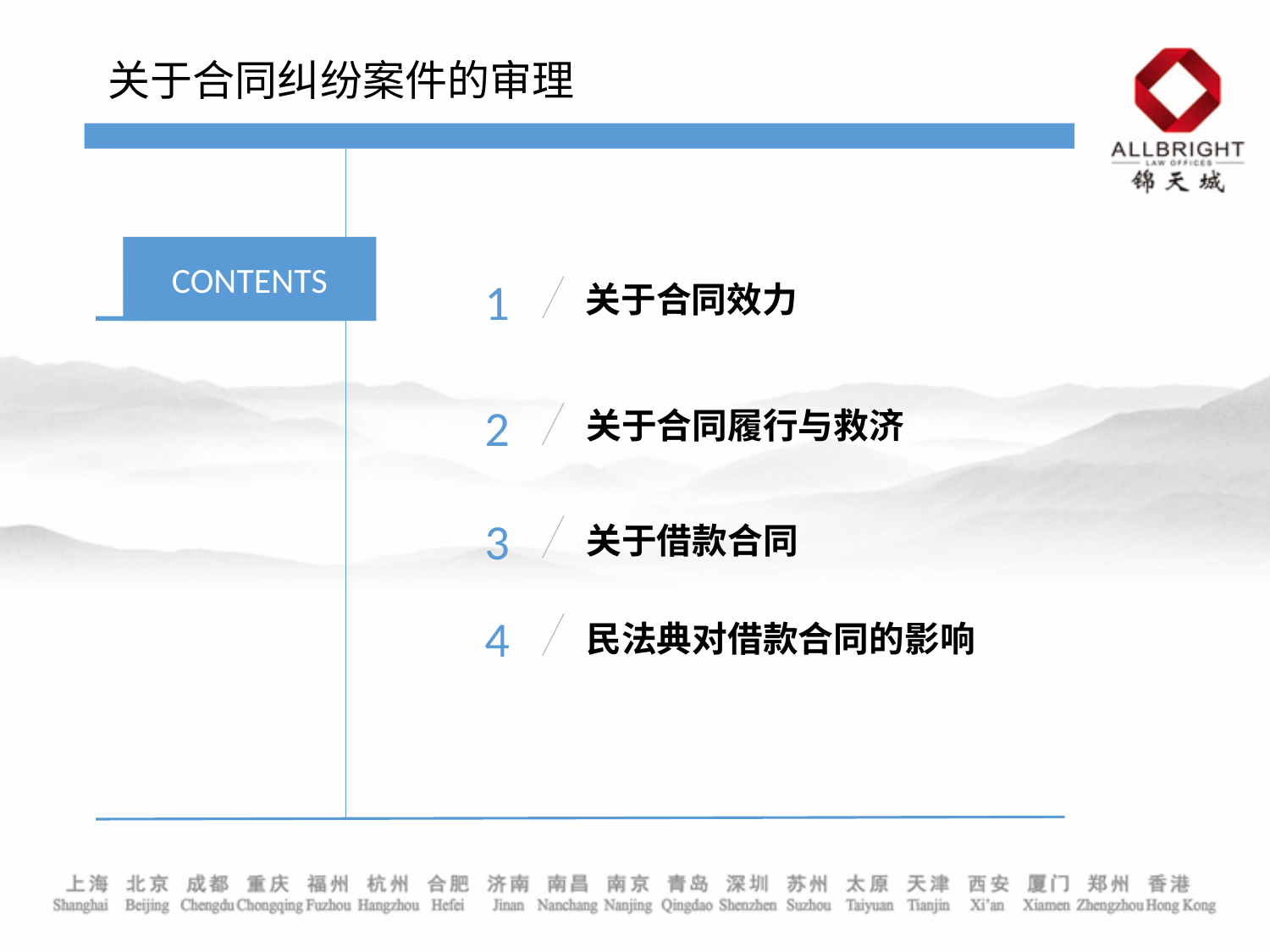

关于合同纠纷案件的审理

CONTENTS
关于合同效力
1

关于合同履行与救济
2
关于借款合同
3
民法典对借款合同的影响
4